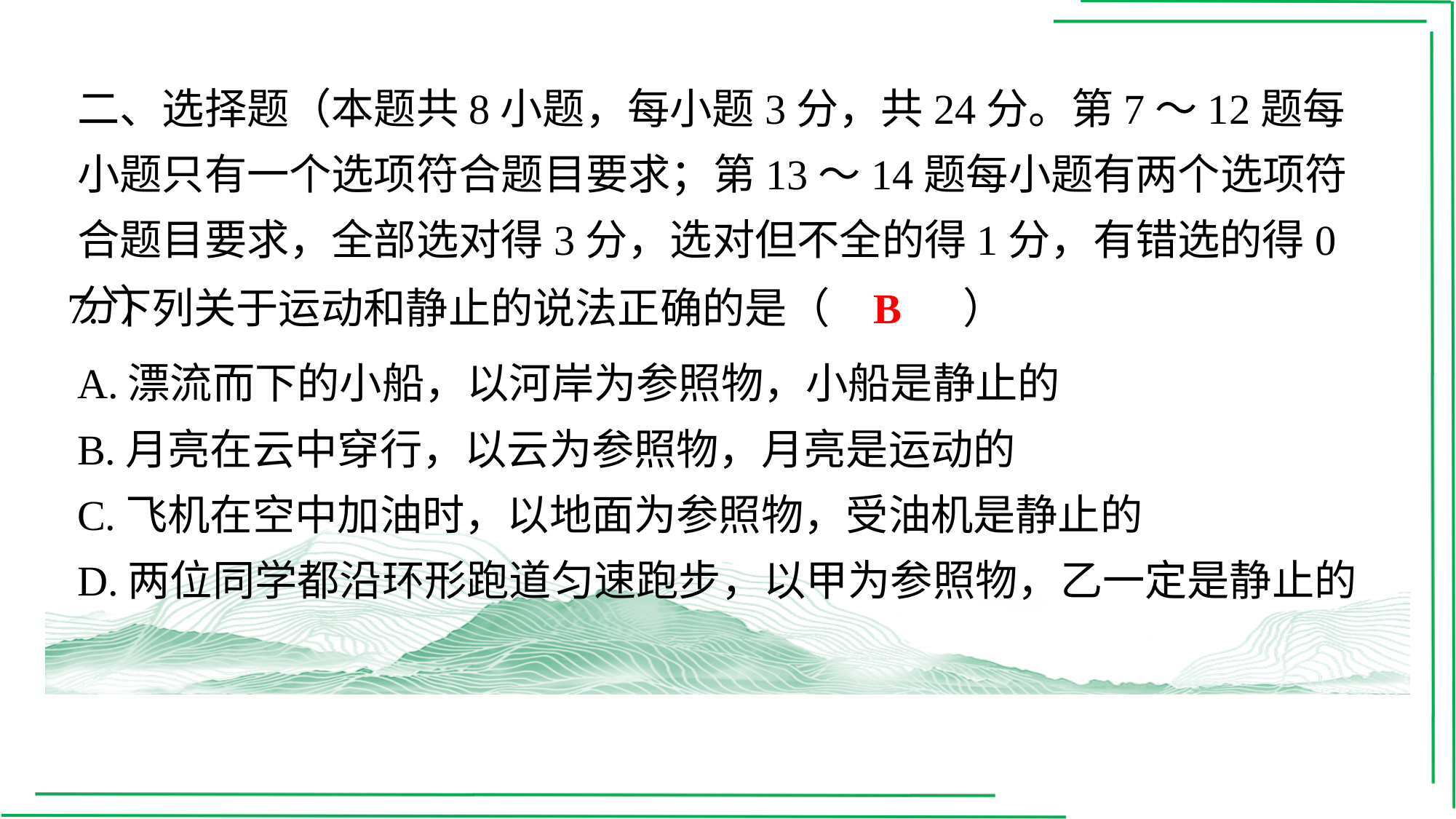

二、选择题（本题共8小题，每小题3分，共24分。第7～12题每小题只有一个选项符合题目要求；第13～14题每小题有两个选项符合题目要求，全部选对得3分，选对但不全的得1分，有错选的得0分）
B
7.下列关于运动和静止的说法正确的是（　B　）
| A.漂流而下的小船，以河岸为参照物，小船是静止的 |
| --- |
| B.月亮在云中穿行，以云为参照物，月亮是运动的 |
| C.飞机在空中加油时，以地面为参照物，受油机是静止的 |
| D.两位同学都沿环形跑道匀速跑步，以甲为参照物，乙一定是静止的 |